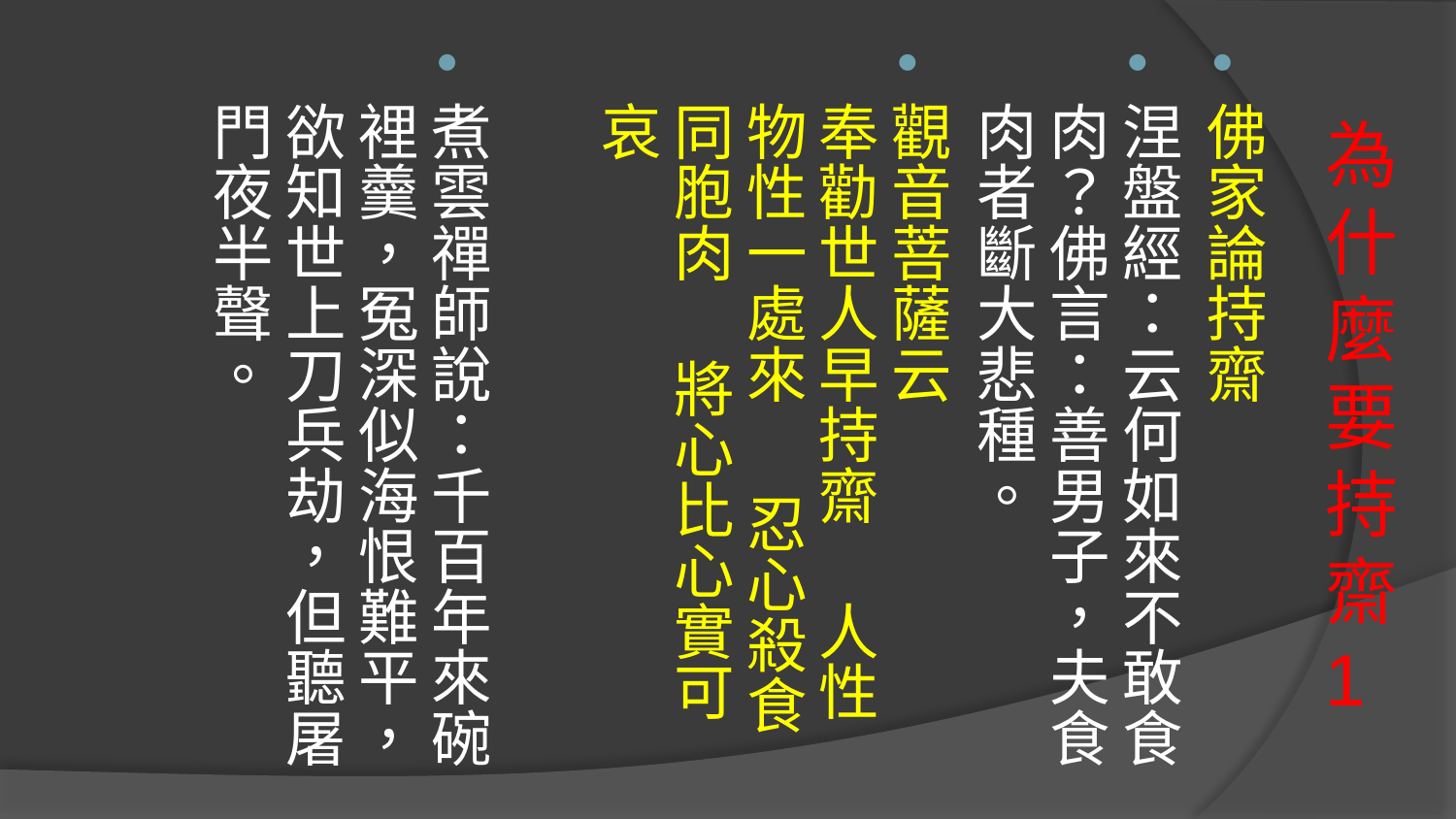

佛家論持齋
涅盤經：云何如來不敢食肉？佛言：善男子，夫食肉者斷大悲種。
觀音菩薩云
奉勸世人早持齋　 人性物性一處來　  忍心殺食同胞肉　 將心比心實可哀

煮雲禪師說：千百年來碗裡羹，冤深似海恨難平，欲知世上刀兵劫，但聽屠門夜半聲。

# 為什麼要持齋1